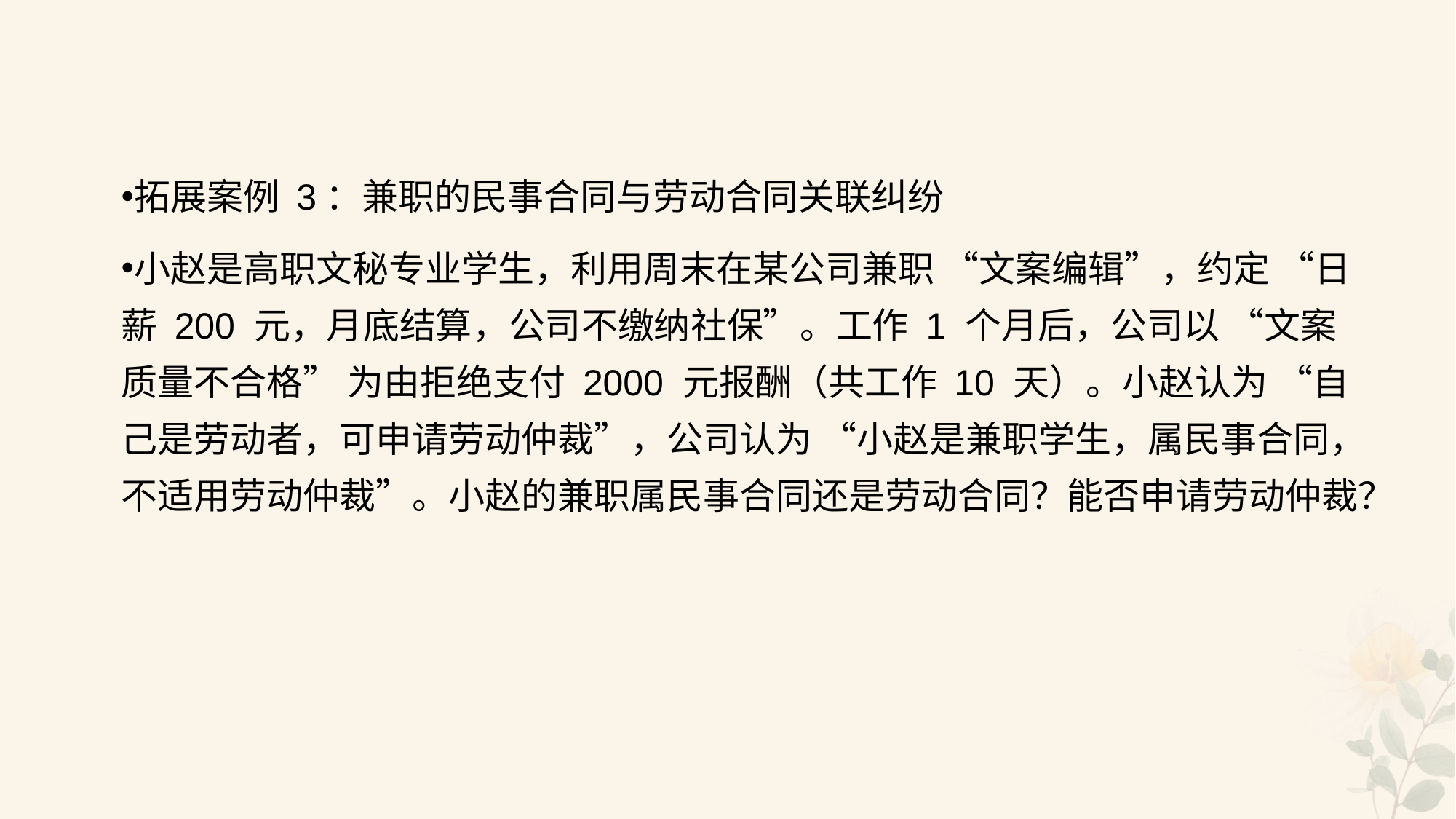

#
拓展案例 3：兼职的民事合同与劳动合同关联纠纷
小赵是高职文秘专业学生，利用周末在某公司兼职 “文案编辑”，约定 “日薪 200 元，月底结算，公司不缴纳社保”。工作 1 个月后，公司以 “文案质量不合格” 为由拒绝支付 2000 元报酬（共工作 10 天）。小赵认为 “自己是劳动者，可申请劳动仲裁”，公司认为 “小赵是兼职学生，属民事合同，不适用劳动仲裁”。小赵的兼职属民事合同还是劳动合同？能否申请劳动仲裁？